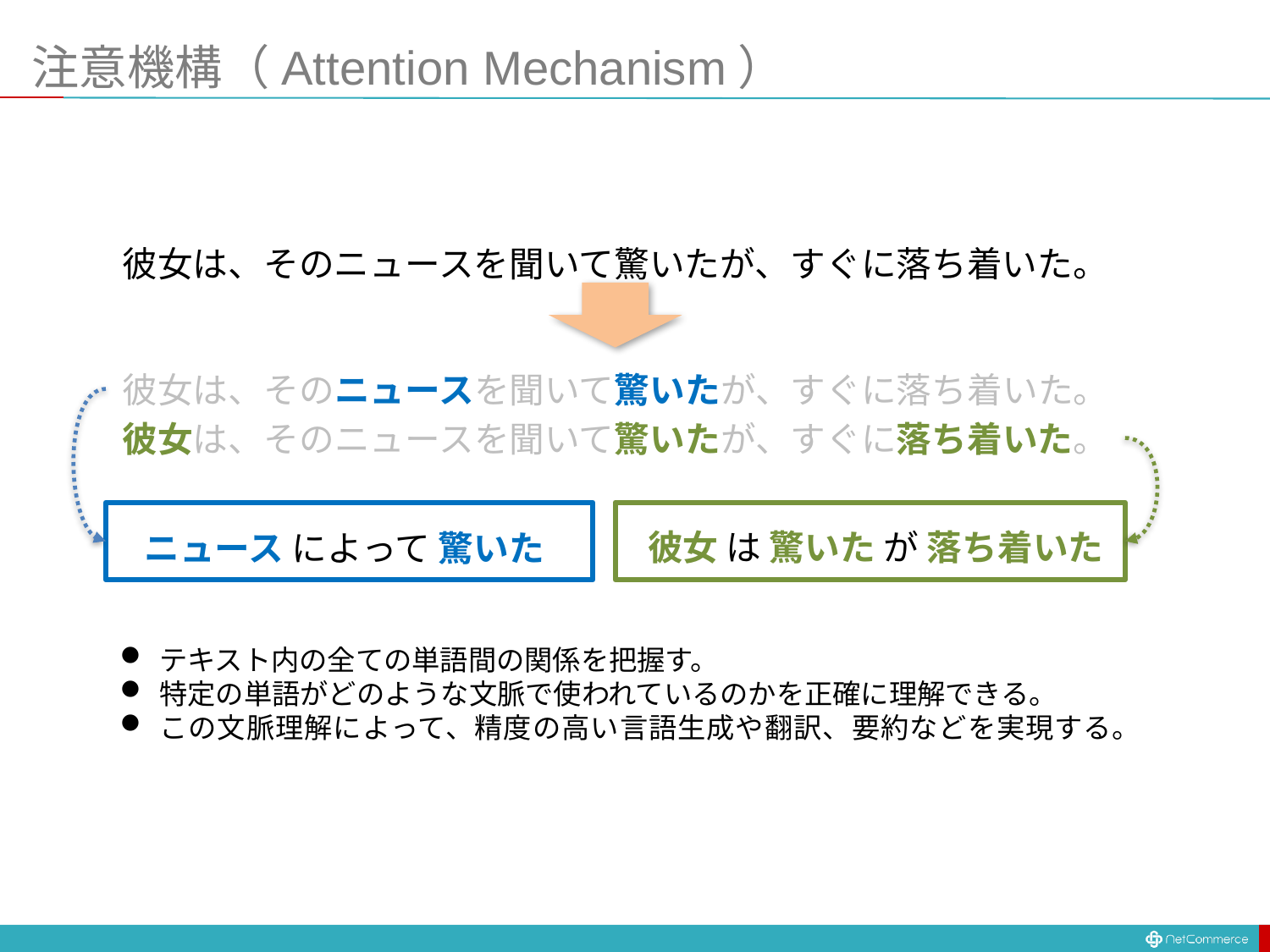

# 注意機構（Attention Mechanism）
彼女は、そのニュースを聞いて驚いたが、すぐに落ち着いた。

彼女は、そのニュースを聞いて驚いたが、すぐに落ち着いた。
彼女は、そのニュースを聞いて驚いたが、すぐに落ち着いた。

彼女 は 驚いた が 落ち着いた
ニュース によって 驚いた
テキスト内の全ての単語間の関係を把握す。
特定の単語がどのような文脈で使われているのかを正確に理解できる。
この文脈理解によって、精度の高い言語生成や翻訳、要約などを実現する。